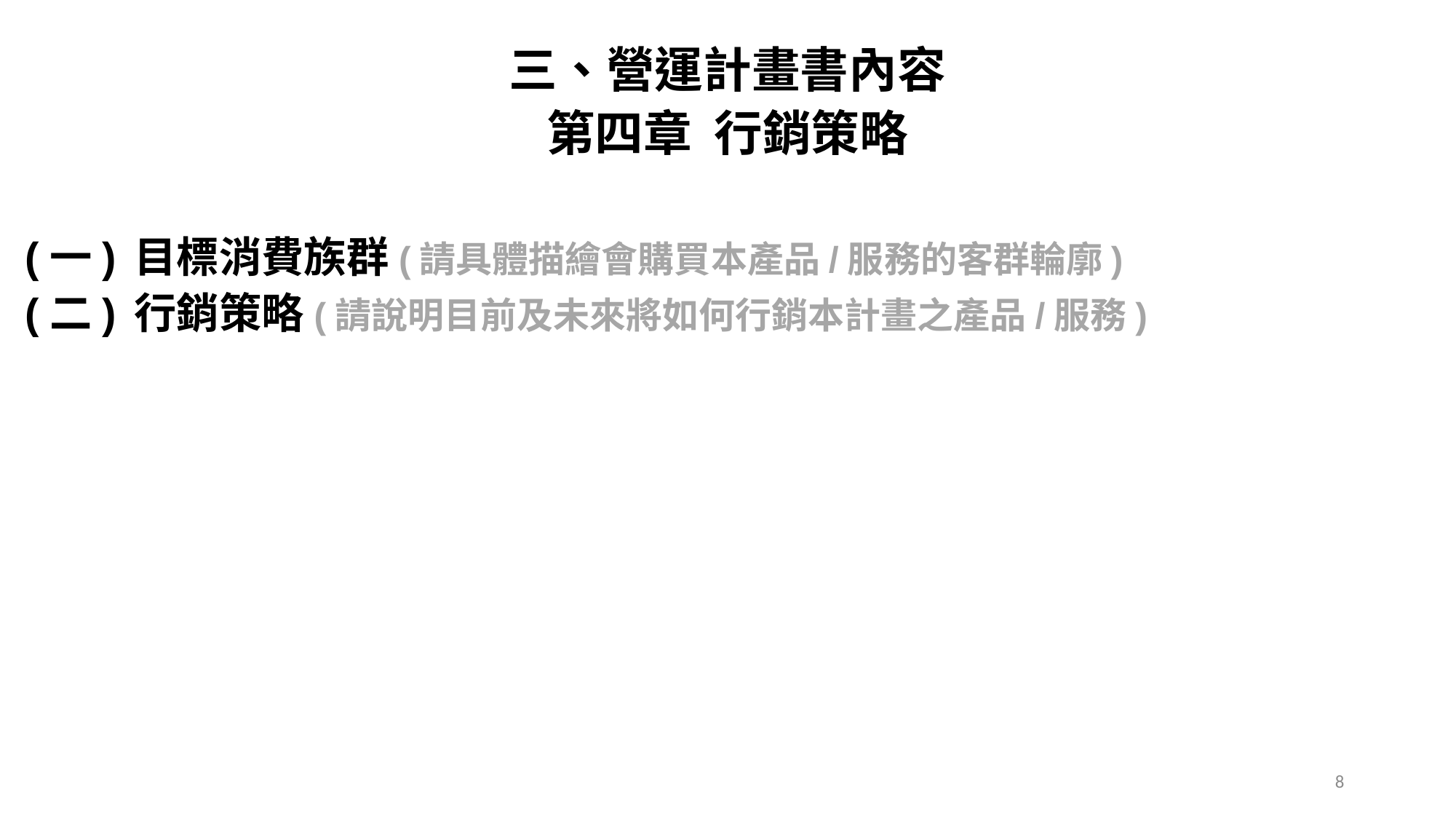

三、營運計畫書內容
第四章  行銷策略

(一)	目標消費族群(請具體描繪會購買本產品/服務的客群輪廓)
(二)	行銷策略(請說明目前及未來將如何行銷本計畫之產品/服務)
8